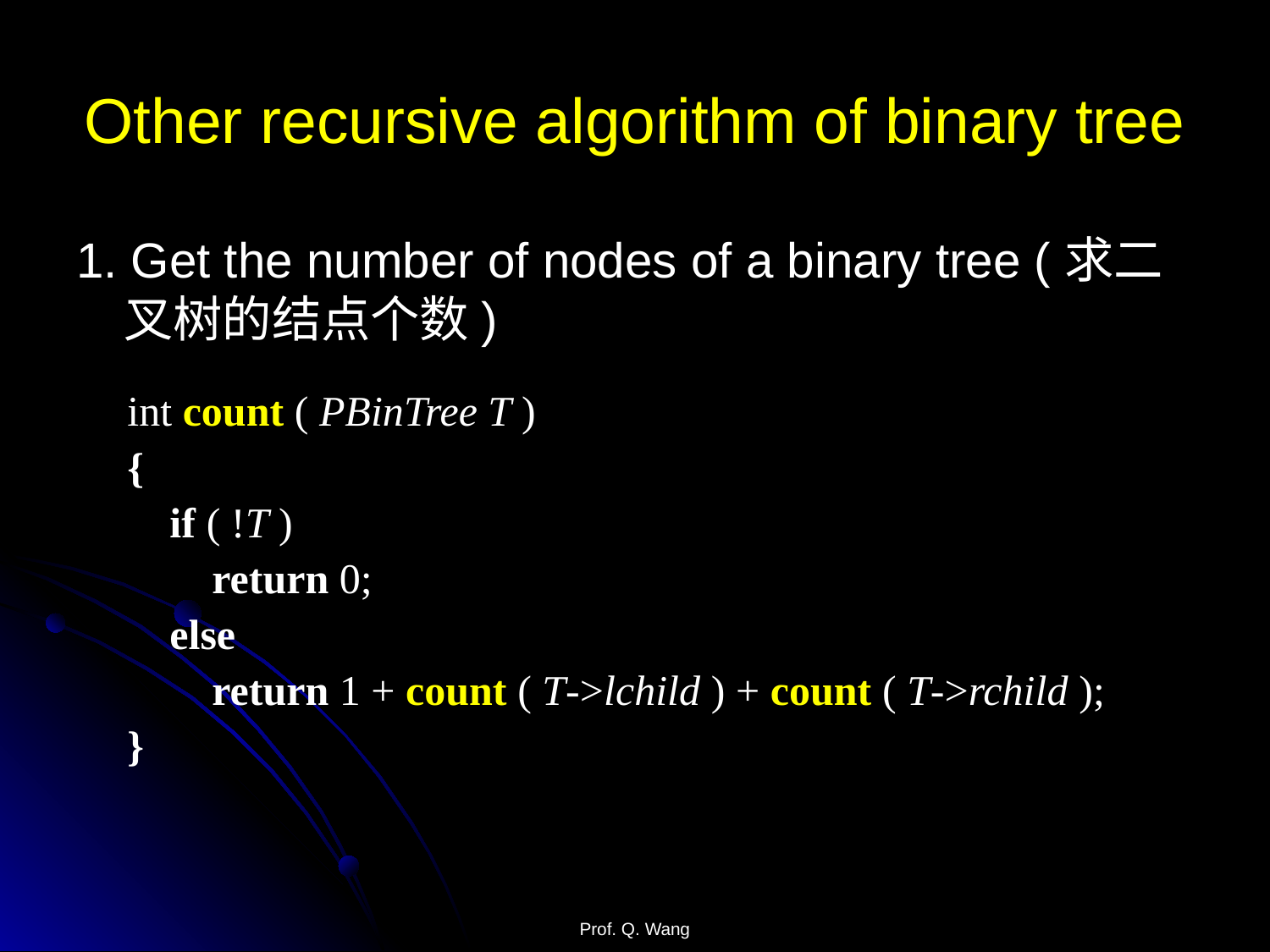

# Other recursive algorithm of binary tree
1. Get the number of nodes of a binary tree (求二叉树的结点个数)
int count ( PBinTree T )
{
    if ( !T )
        return 0;
    else
        return 1 + count ( T->lchild ) + count ( T->rchild );
}

Prof. Q. Wang